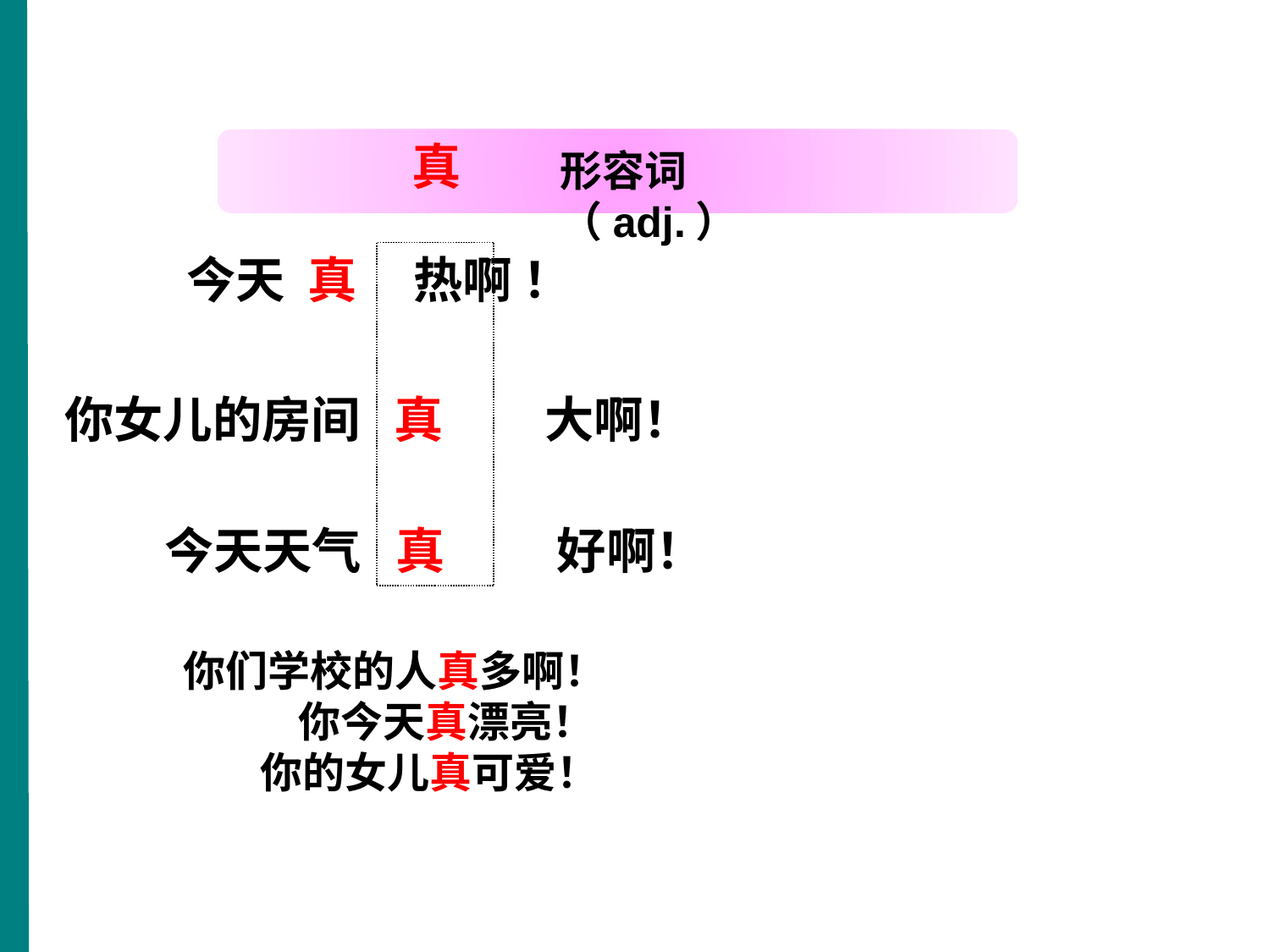

真
形容词（adj.）
      今天  真     热啊 ！

你女儿的房间   真         大啊！

    今天天气   真          好啊！
你们学校的人真多啊！
           你今天真漂亮！
       你的女儿真可爱！

15